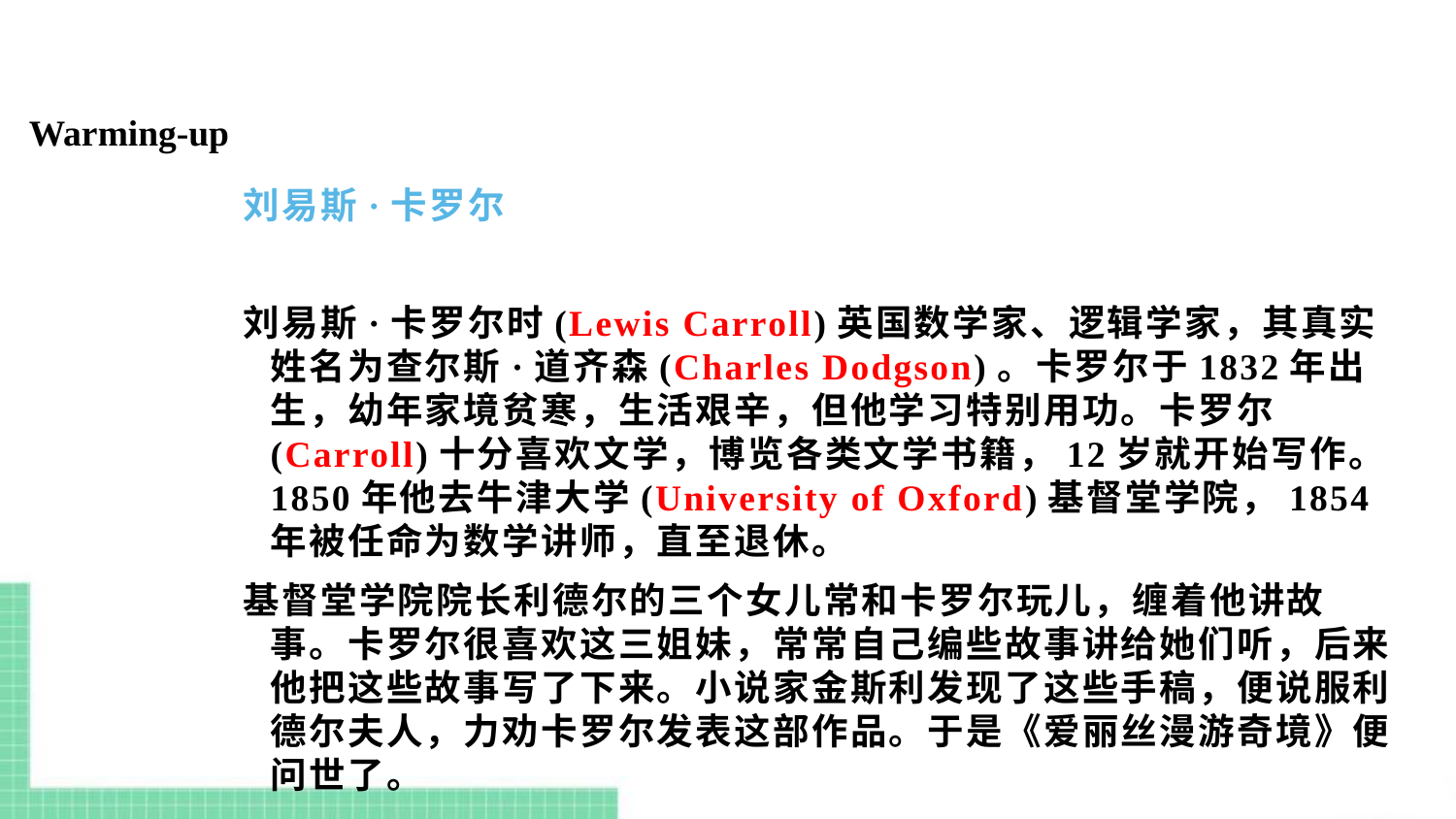

Warming-up
刘易斯·卡罗尔

刘易斯·卡罗尔时(Lewis Carroll)英国数学家、逻辑学家，其真实姓名为查尔斯·道齐森(Charles Dodgson)。卡罗尔于1832年出生，幼年家境贫寒，生活艰辛，但他学习特别用功。卡罗尔(Carroll)十分喜欢文学，博览各类文学书籍，12岁就开始写作。1850年他去牛津大学(University of Oxford)基督堂学院，1854年被任命为数学讲师，直至退休。
基督堂学院院长利德尔的三个女儿常和卡罗尔玩儿，缠着他讲故事。卡罗尔很喜欢这三姐妹，常常自己编些故事讲给她们听，后来他把这些故事写了下来。小说家金斯利发现了这些手稿，便说服利德尔夫人，力劝卡罗尔发表这部作品。于是《爱丽丝漫游奇境》便问世了。